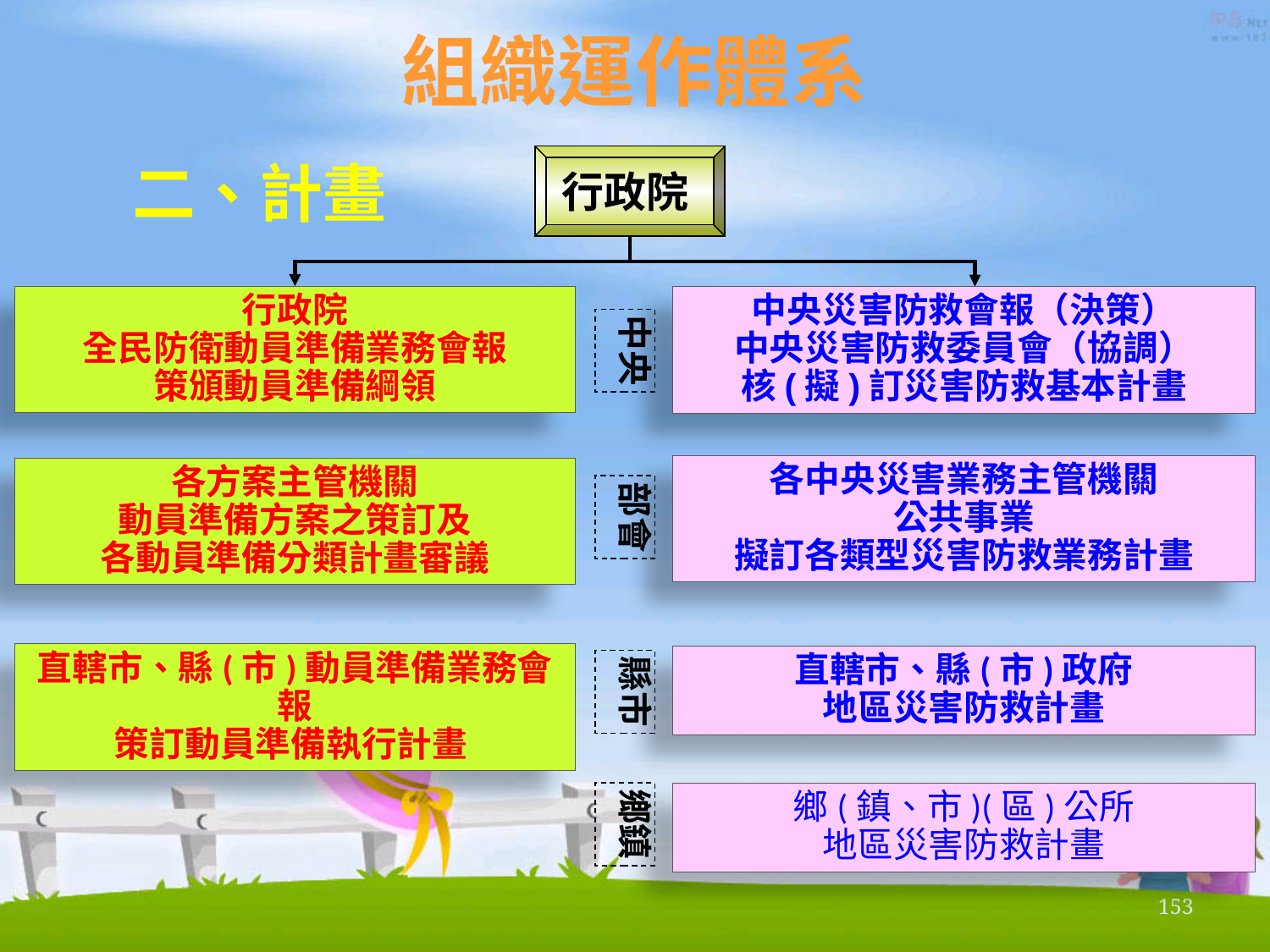

# 組織運作體系
二、計畫

行政院
行政院
全民防衛動員準備業務會報
策頒動員準備綱領
中央災害防救會報（決策）
中央災害防救委員會（協調）
核(擬)訂災害防救基本計畫
中央
各中央災害業務主管機關
公共事業
擬訂各類型災害防救業務計畫
各方案主管機關
動員準備方案之策訂及
各動員準備分類計畫審議
部會
直轄市、縣(市)動員準備業務會報
策訂動員準備執行計畫
直轄市、縣(市)政府
地區災害防救計畫
縣市
鄉鎮
鄉(鎮、市)(區)公所
地區災害防救計畫
153